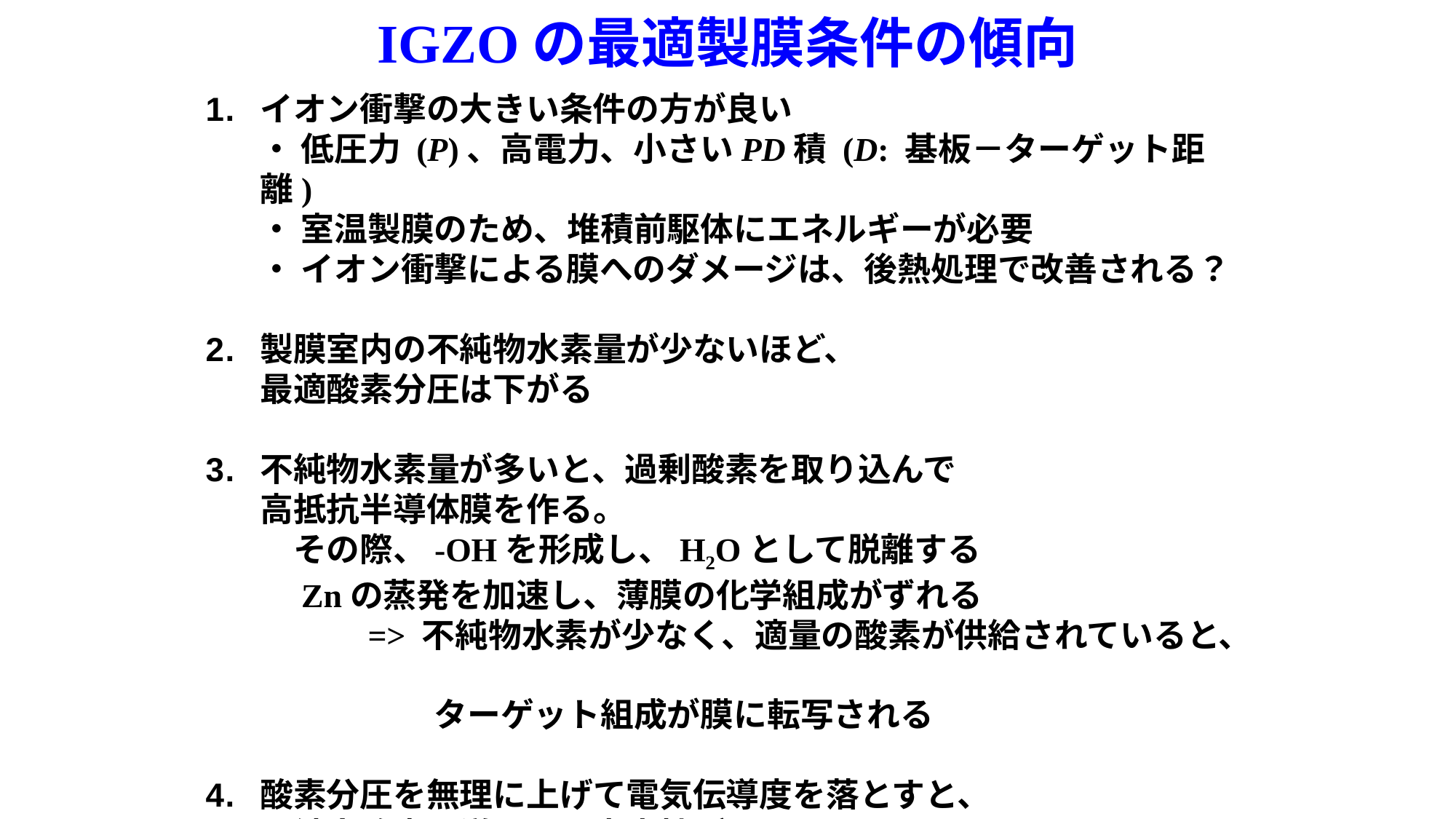

IGZOの最適製膜条件の傾向
イオン衝撃の大きい条件の方が良い
・ 低圧力 (P)、高電力、小さいPD積 (D: 基板－ターゲット距離)
・ 室温製膜のため、堆積前駆体にエネルギーが必要
・ イオン衝撃による膜へのダメージは、後熱処理で改善される？

製膜室内の不純物水素量が少ないほど、
最適酸素分圧は下がる

不純物水素量が多いと、過剰酸素を取り込んで
高抵抗半導体膜を作る。
　その際、-OHを形成し、H2Oとして脱離する
　Znの蒸発を加速し、薄膜の化学組成がずれる
　　　=> 不純物水素が少なく、適量の酸素が供給されていると、
　　　　　 ターゲット組成が膜に転写される

酸素分圧を無理に上げて電気伝導度を落とすと、
弱結合酸素を導入し、安定性が悪くなる